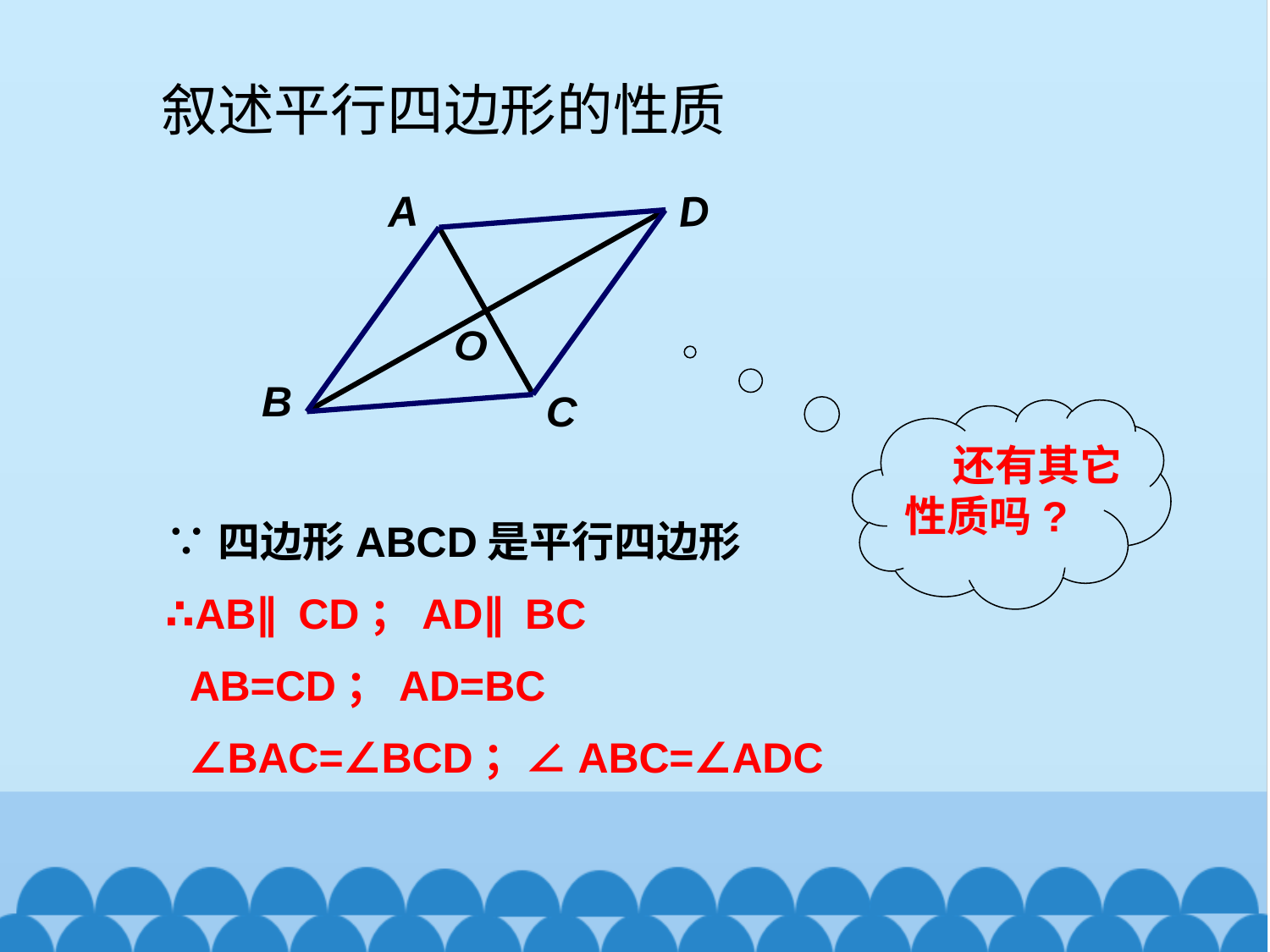

叙述平行四边形的性质

A
D
O
B
C

    还有其它性质吗?
∵四边形ABCD是平行四边形
∴AB∥CD；AD∥BC
  AB=CD；AD=BC
  ∠BAC=∠BCD；∠ABC=∠ADC